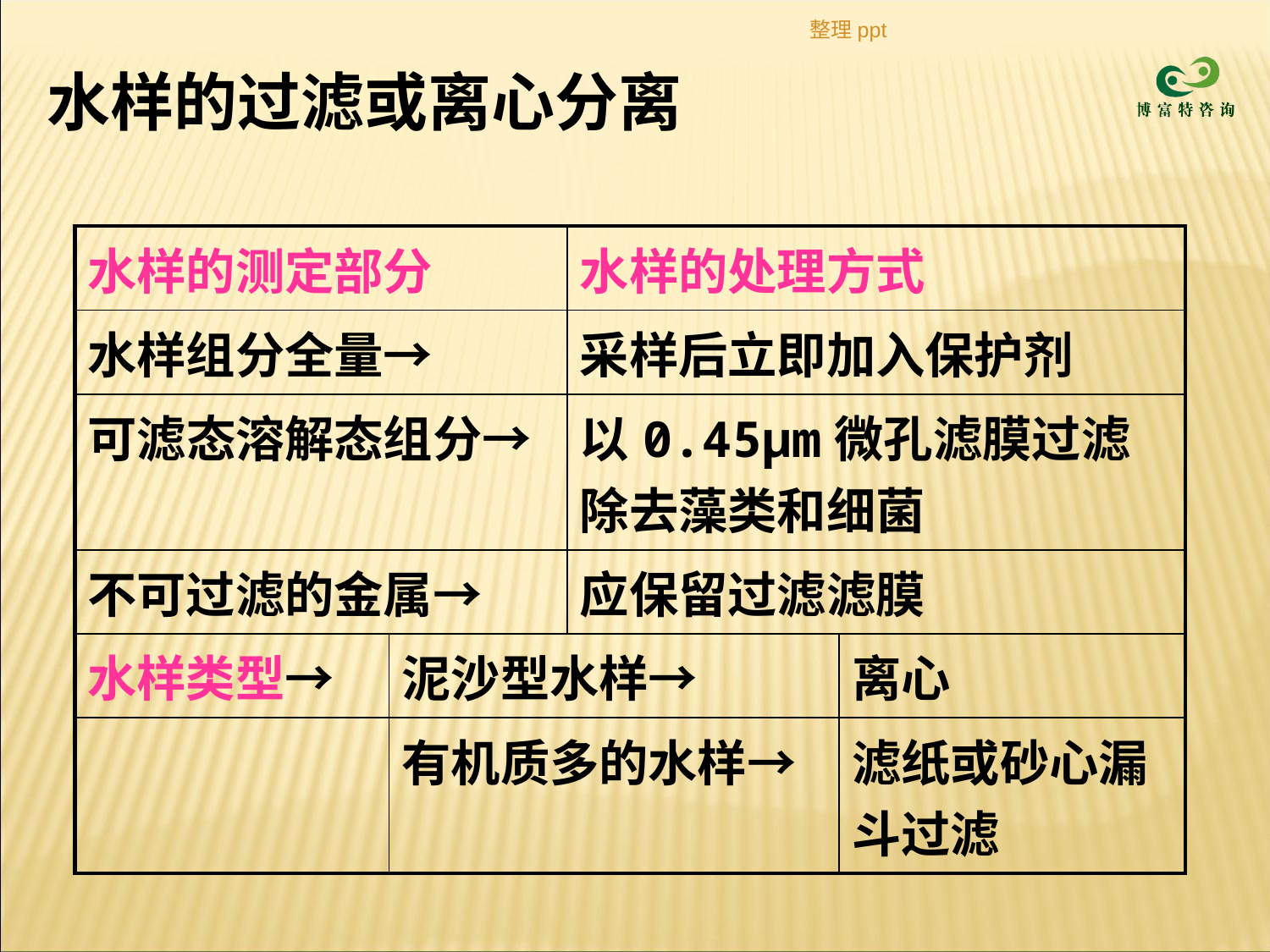

整理ppt
水样的过滤或离心分离
| 水样的测定部分 |  | 水样的处理方式 |  |
| --- | --- | --- | --- |
| 水样组分全量→ |  | 采样后立即加入保护剂 |  |
| 可滤态溶解态组分→ |  | 以0.45μm微孔滤膜过滤除去藻类和细菌 |  |
| 不可过滤的金属→ |  | 应保留过滤滤膜 |  |
| 水样类型→ | 泥沙型水样→ |  | 离心 |
|  | 有机质多的水样→ |  | 滤纸或砂心漏斗过滤 |
67